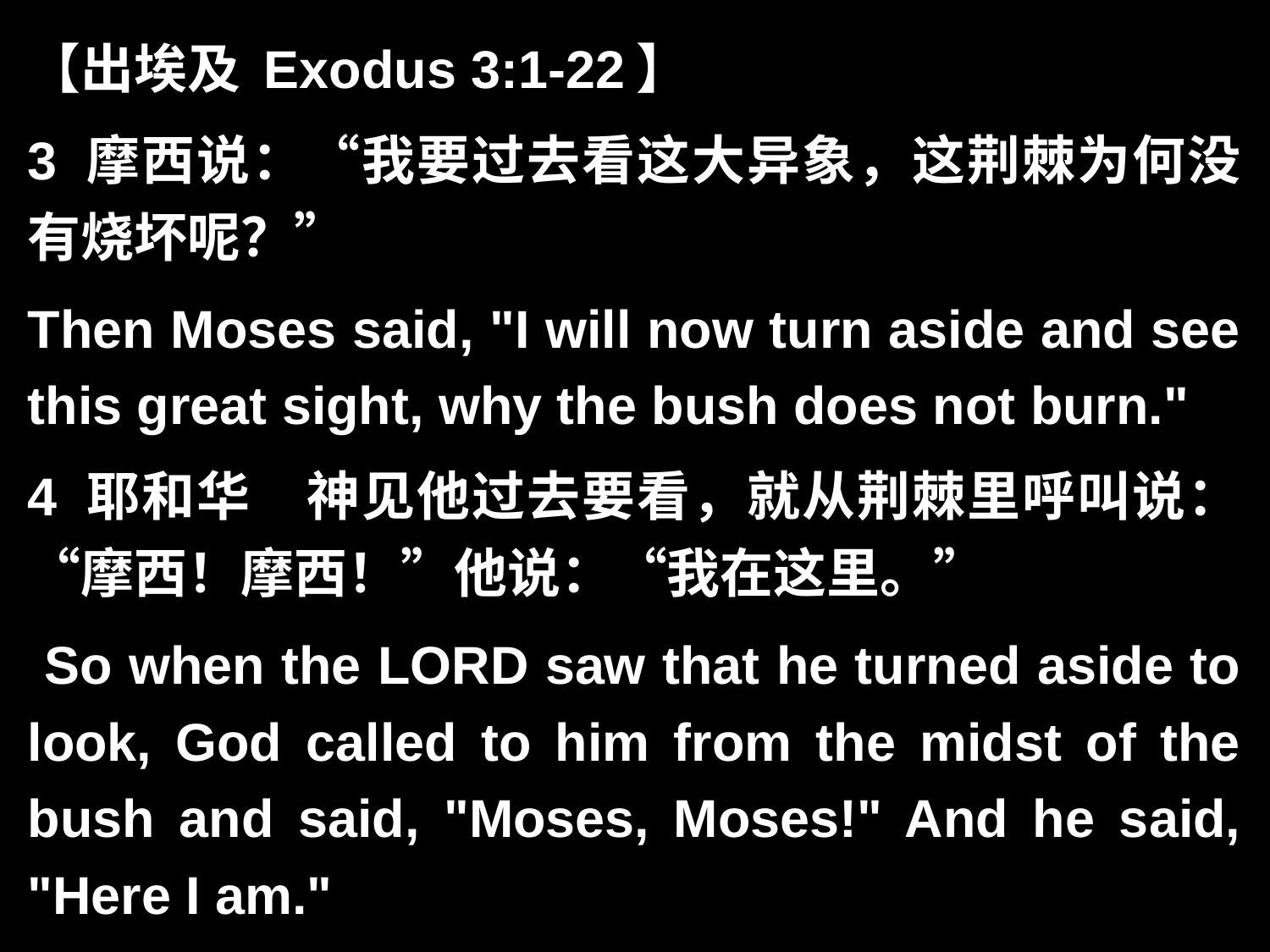

【出埃及 Exodus 3:1-22】
3 摩西说：“我要过去看这大异象，这荆棘为何没有烧坏呢？”
Then Moses said, "I will now turn aside and see this great sight, why the bush does not burn."
4 耶和华　神见他过去要看，就从荆棘里呼叫说：“摩西！摩西！”他说：“我在这里。”
 So when the LORD saw that he turned aside to look, God called to him from the midst of the bush and said, "Moses, Moses!" And he said, "Here I am."